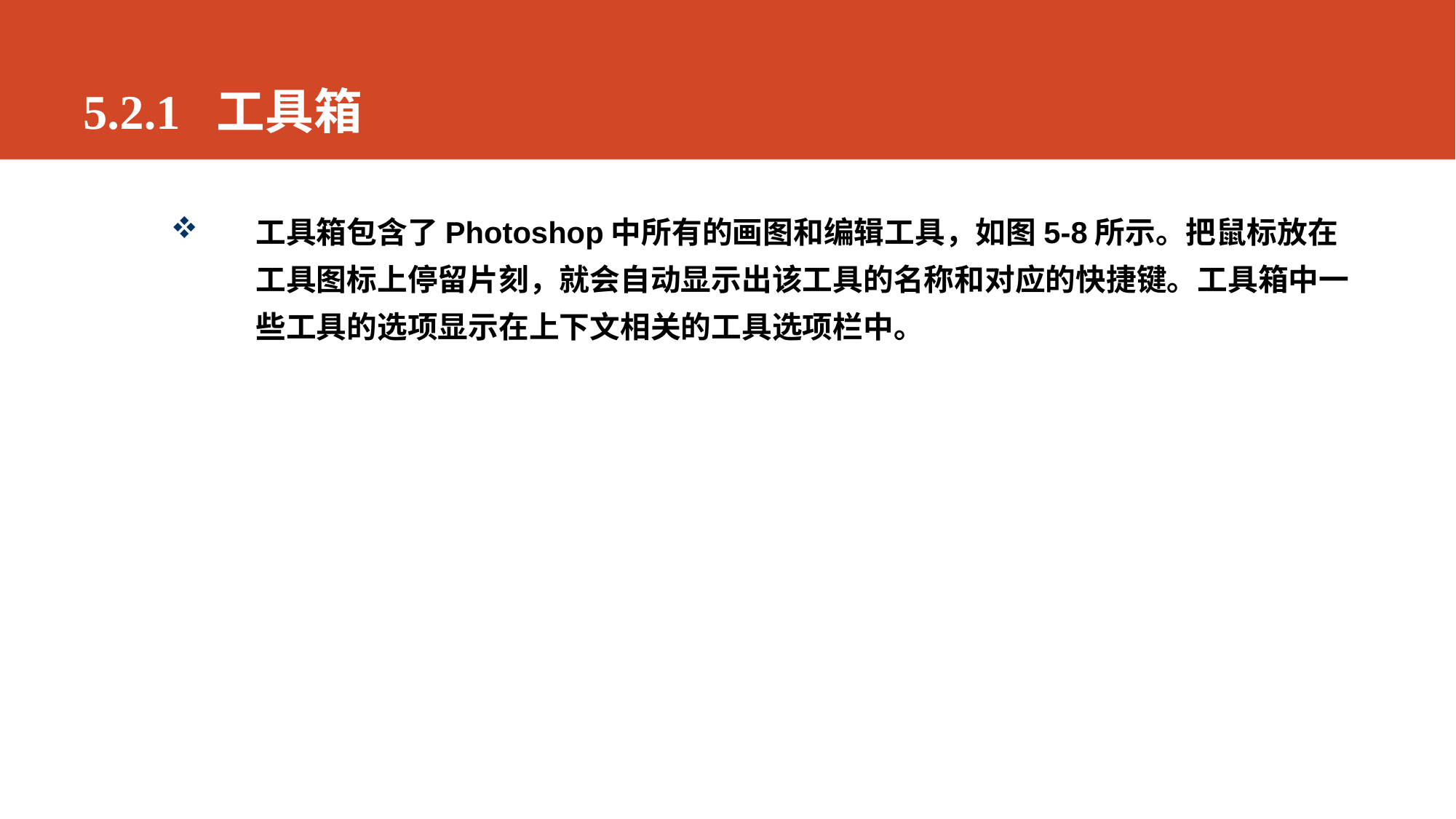

# 5.2.1  工具箱
工具箱包含了Photoshop中所有的画图和编辑工具，如图5-8所示。把鼠标放在工具图标上停留片刻，就会自动显示出该工具的名称和对应的快捷键。工具箱中一些工具的选项显示在上下文相关的工具选项栏中。